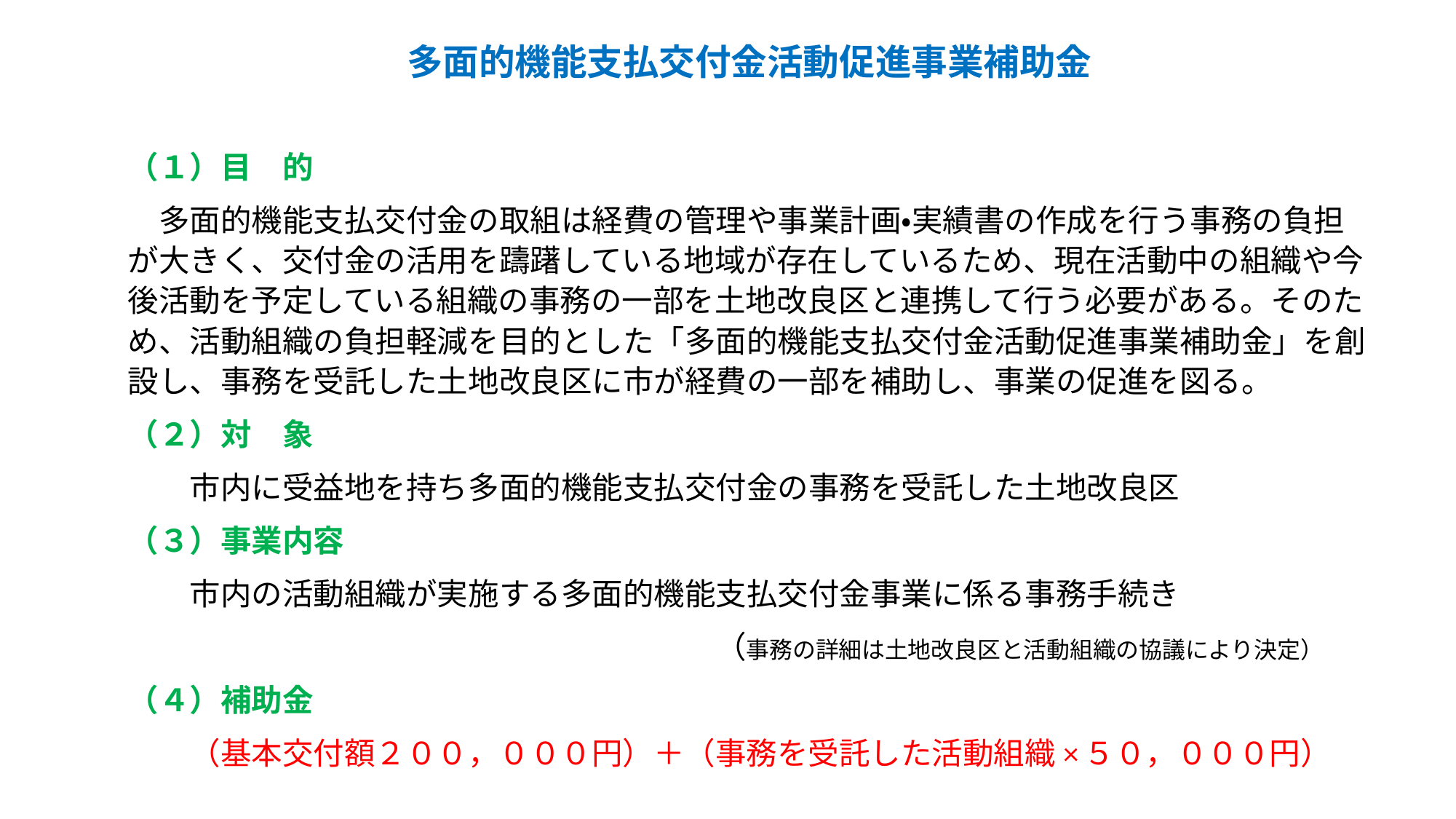

多面的機能支払交付金活動促進事業補助金

（１）目　的
　多面的機能支払交付金の取組は経費の管理や事業計画・実績書の作成を行う事務の負担が大きく、交付金の活用を躊躇している地域が存在しているため、現在活動中の組織や今後活動を予定している組織の事務の一部を土地改良区と連携して行う必要がある。そのため、活動組織の負担軽減を目的とした「多面的機能支払交付金活動促進事業補助金」を創設し、事務を受託した土地改良区に市が経費の一部を補助し、事業の促進を図る。
（２）対　象
　　市内に受益地を持ち多面的機能支払交付金の事務を受託した土地改良区
（３）事業内容
　　市内の活動組織が実施する多面的機能支払交付金事業に係る事務手続き
　　　　　　　　　　　　　　　　　　　（事務の詳細は土地改良区と活動組織の協議により決定）
（４）補助金
　　（基本交付額２００，０００円）＋（事務を受託した活動組織×５０，０００円）